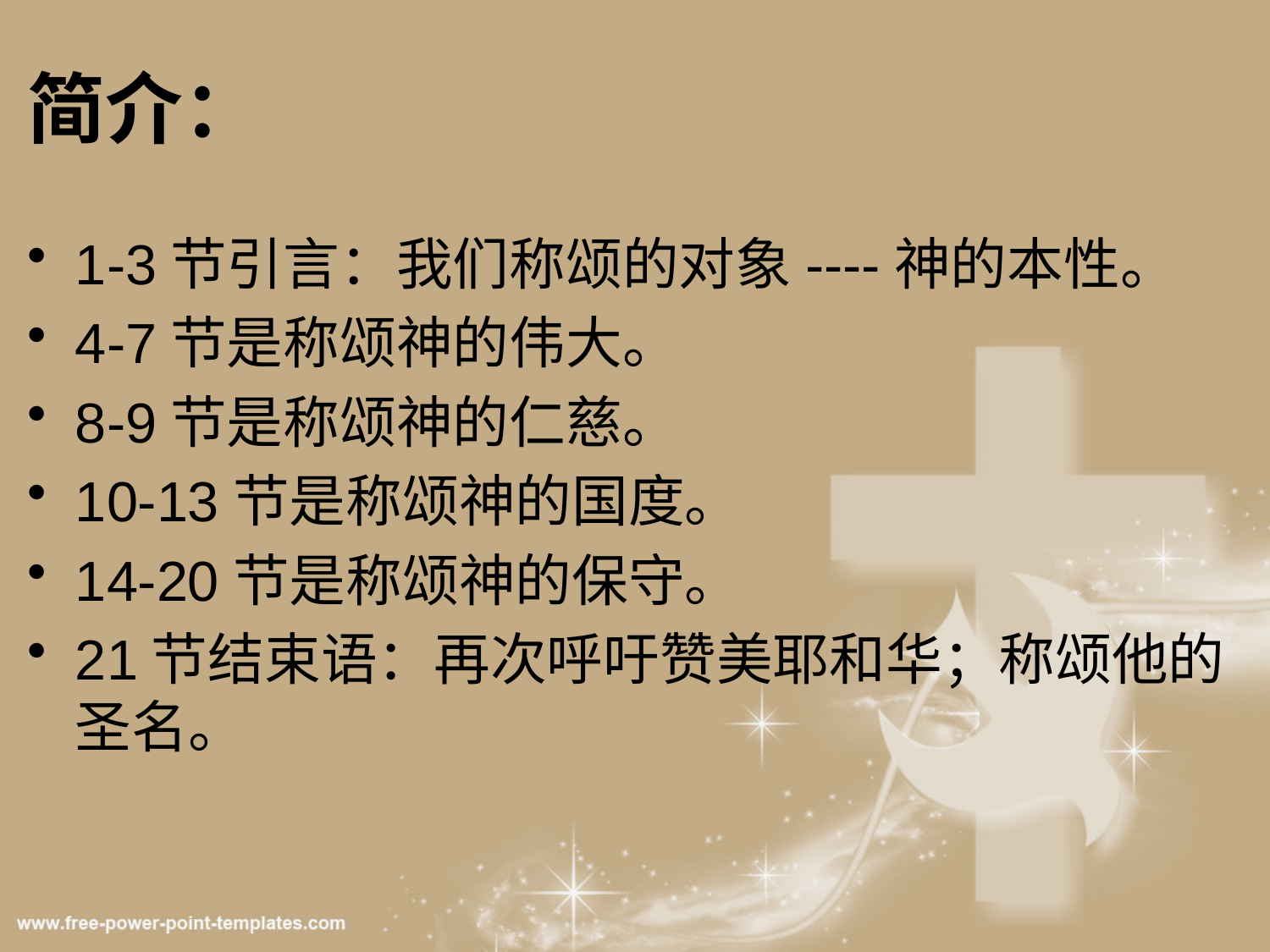

# 简介：
1-3节引言：我们称颂的对象----神的本性。
4-7节是称颂神的伟大。
8-9节是称颂神的仁慈。
10-13节是称颂神的国度。
14-20节是称颂神的保守。
21节结束语：再次呼吁赞美耶和华；称颂他的圣名。